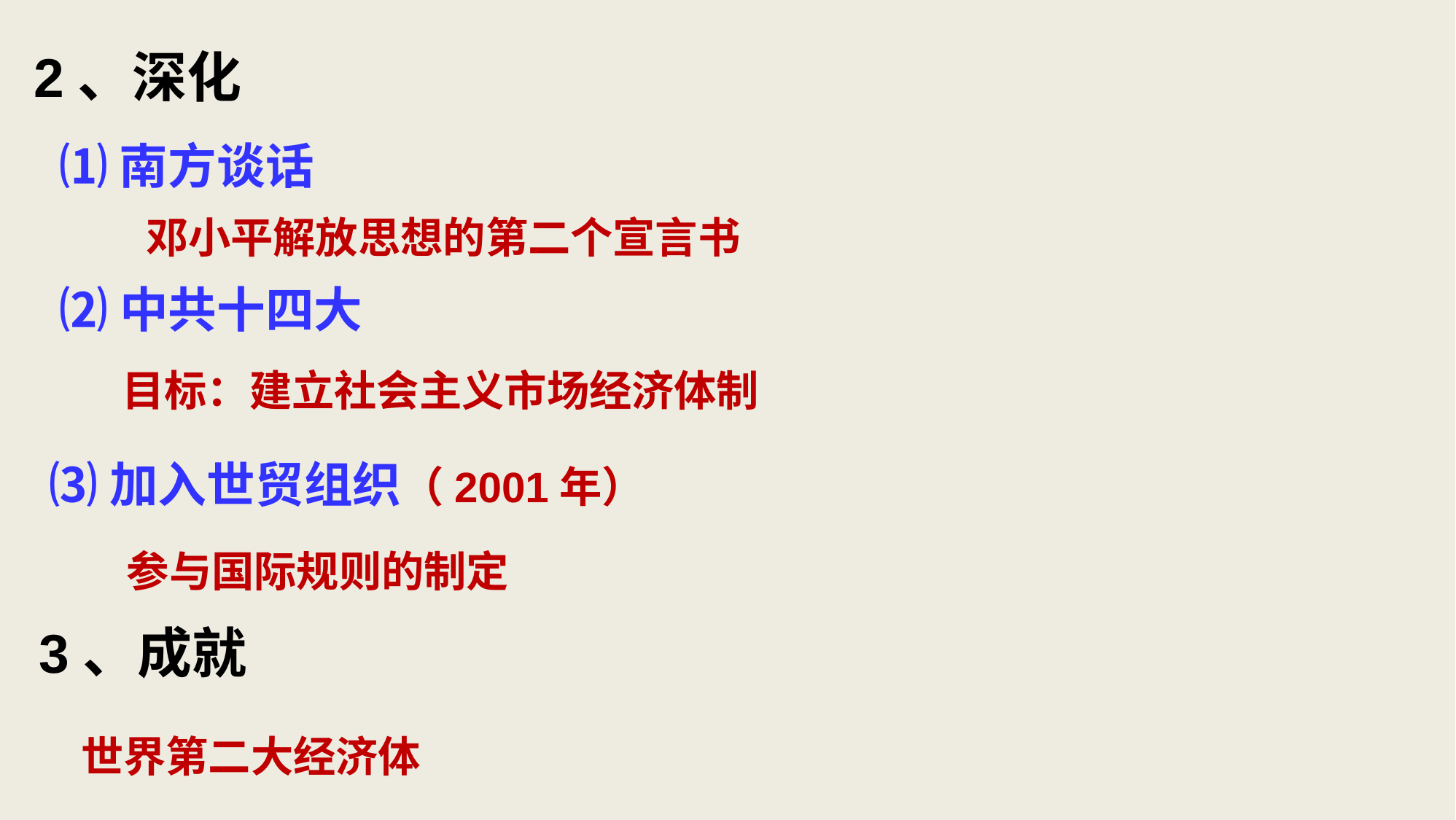

2、深化
⑴南方谈话
邓小平解放思想的第二个宣言书
⑵中共十四大

目标：建立社会主义市场经济体制
⑶加入世贸组织（2001年）
参与国际规则的制定
3、成就
世界第二大经济体